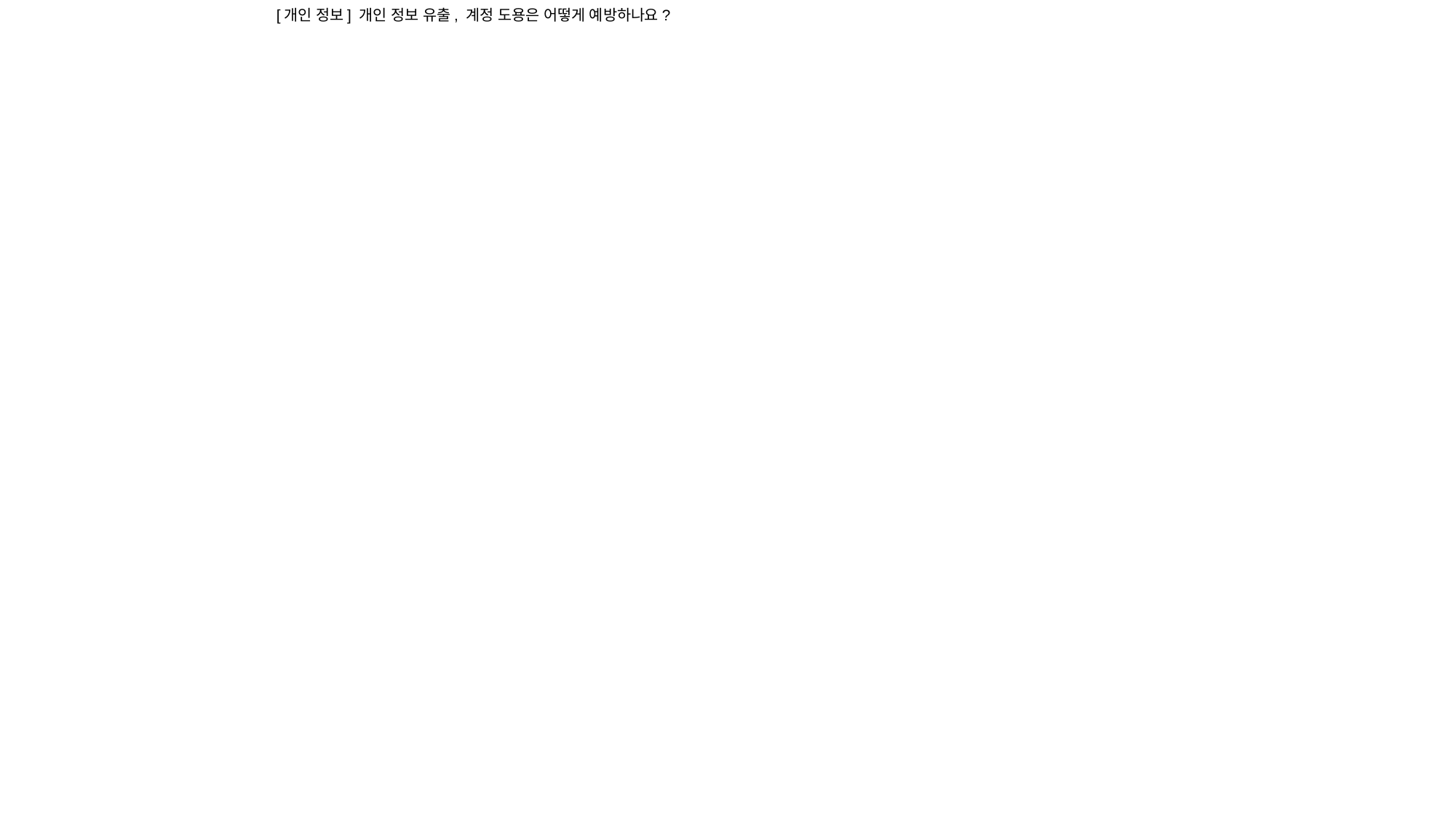

[개인 정보] 개인 정보 유출, 계정 도용은 어떻게 예방하나요?